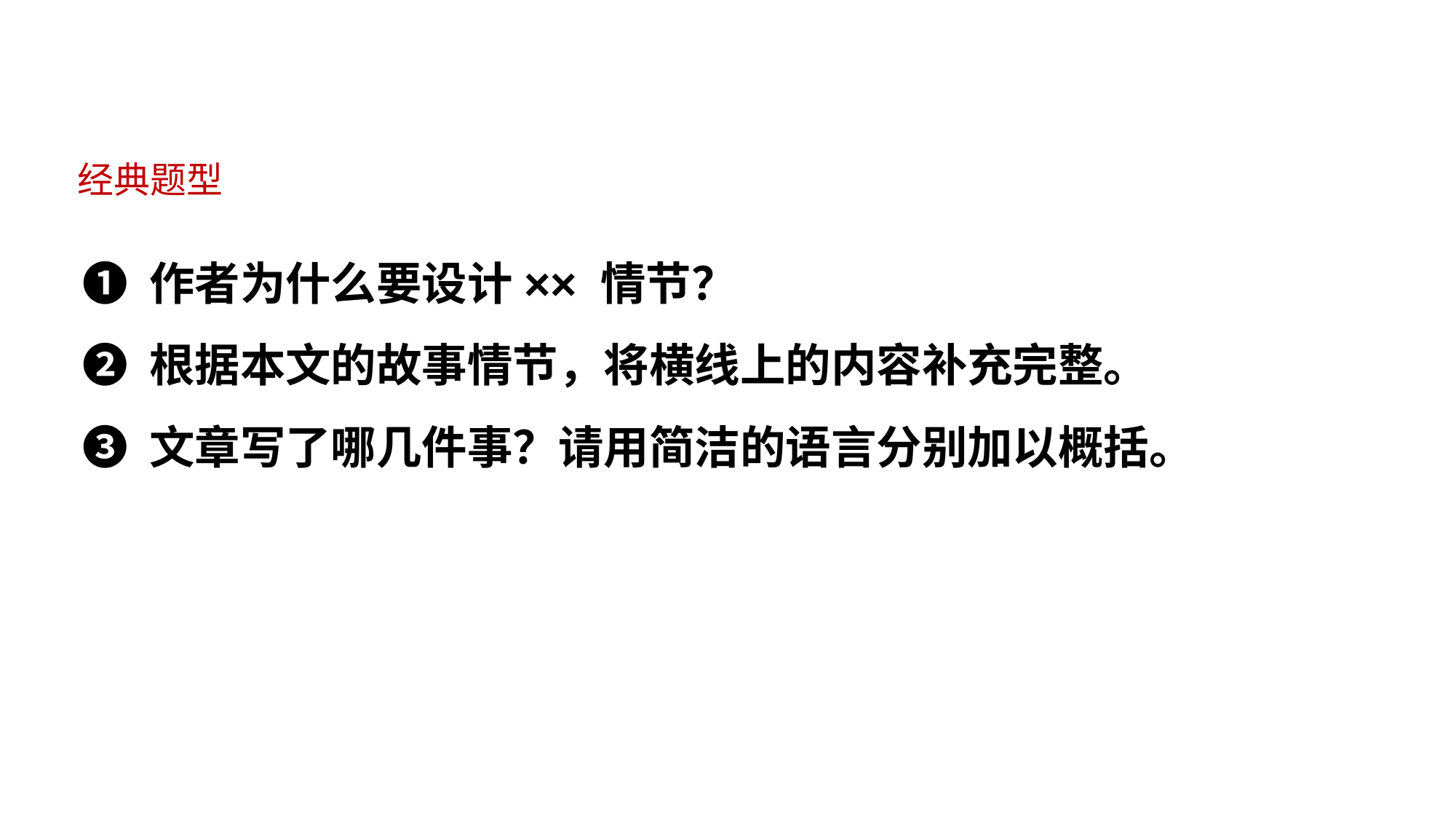

经典题型
❶ 作者为什么要设计×× 情节？
❷ 根据本文的故事情节，将横线上的内容补充完整。
❸ 文章写了哪几件事？请用简洁的语言分别加以概括。